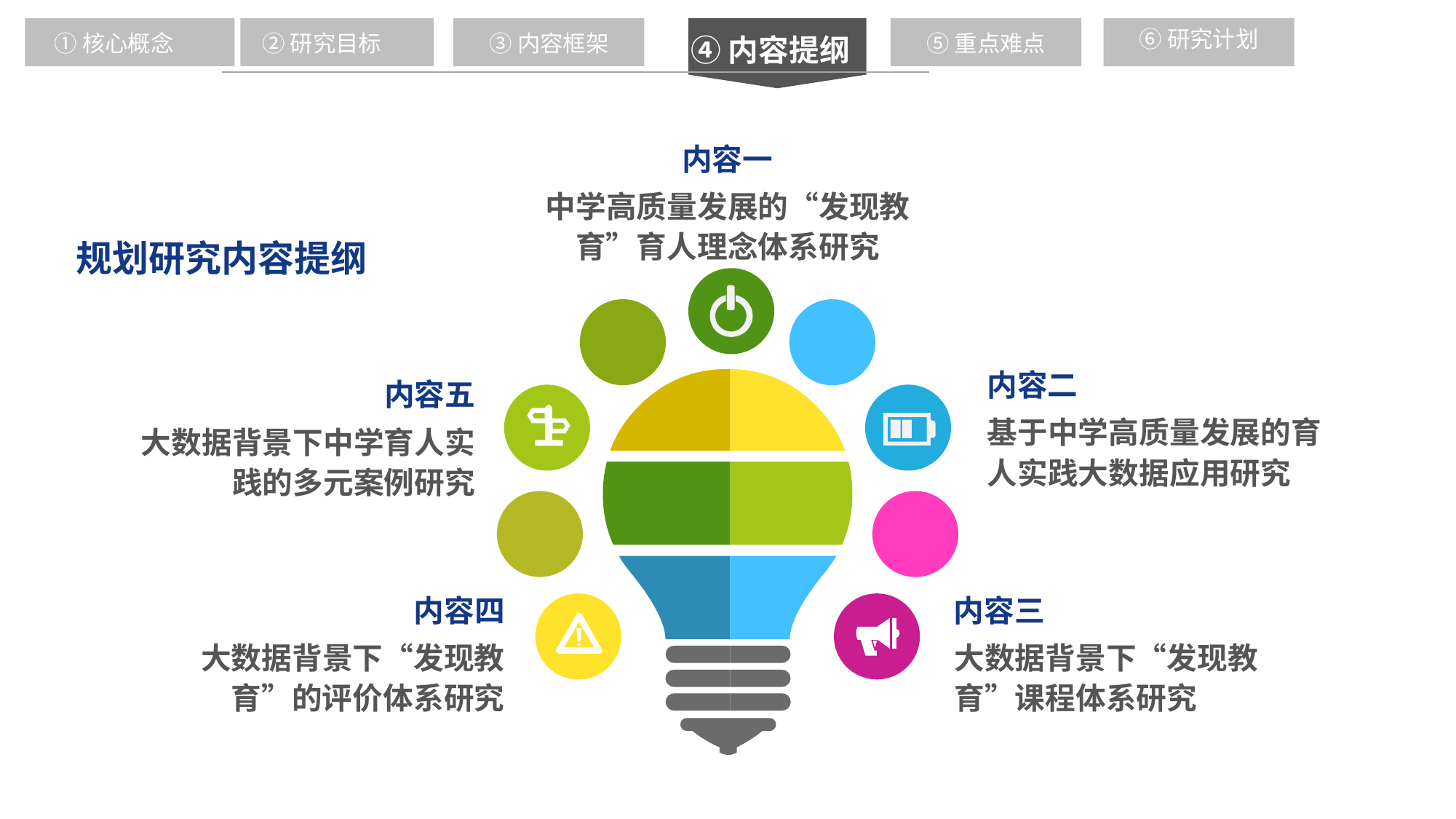

②研究目标
⑥研究计划
①核心概念
⑤重点难点
③内容框架
④内容提纲
③内容框架
内容一
中学高质量发展的“发现教育”育人理念体系研究
规划研究内容提纲

内容二

内容五

基于中学高质量发展的育人实践大数据应用研究
大数据背景下中学育人实践的多元案例研究

内容四
内容三

大数据背景下“发现教育”的评价体系研究
大数据背景下“发现教育”课程体系研究